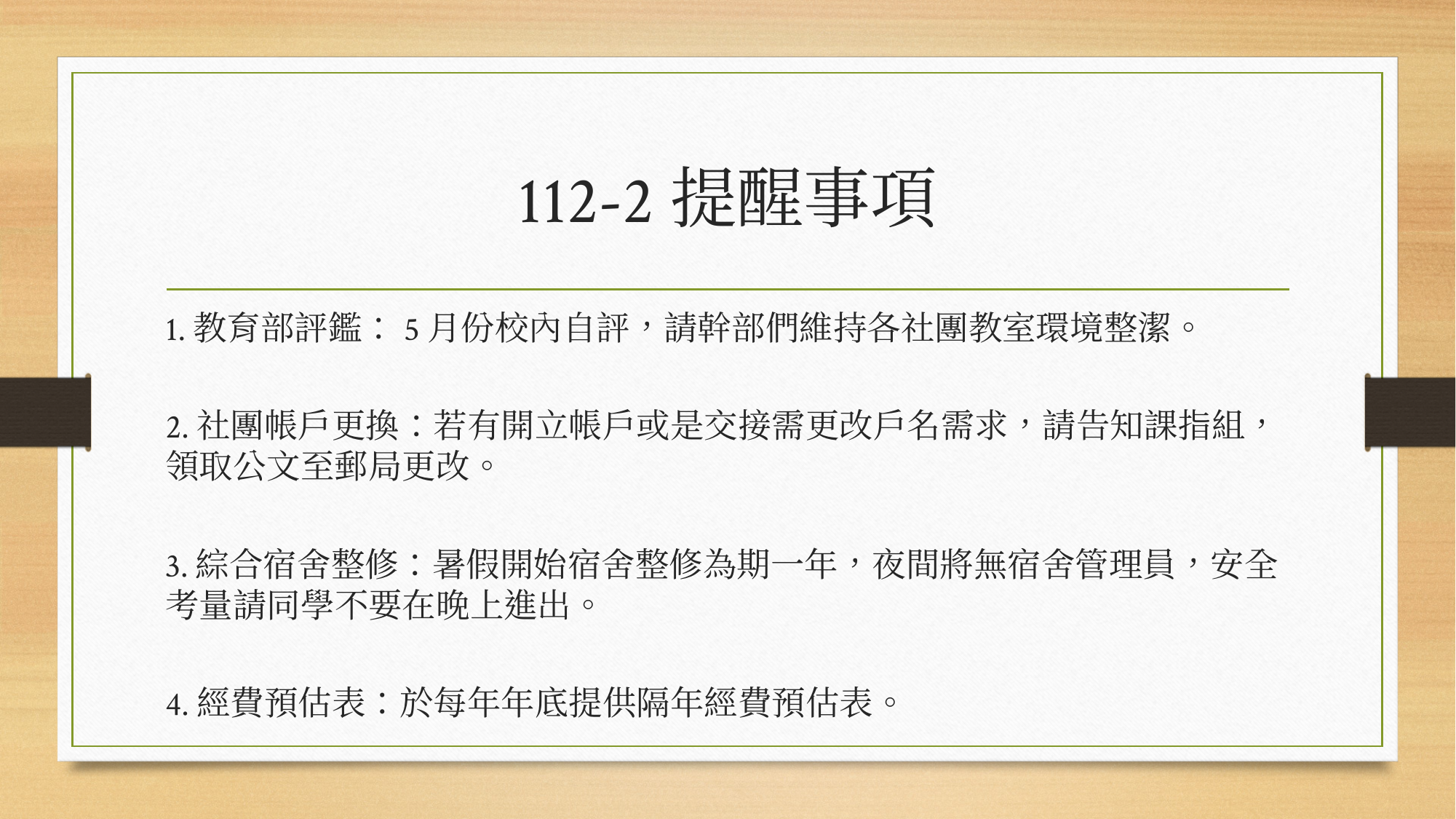

# 112-2提醒事項
1.教育部評鑑：5月份校內自評，請幹部們維持各社團教室環境整潔。

2.社團帳戶更換：若有開立帳戶或是交接需更改戶名需求，請告知課指組，領取公文至郵局更改。

3.綜合宿舍整修：暑假開始宿舍整修為期一年，夜間將無宿舍管理員，安全考量請同學不要在晚上進出。

4.經費預估表：於每年年底提供隔年經費預估表。